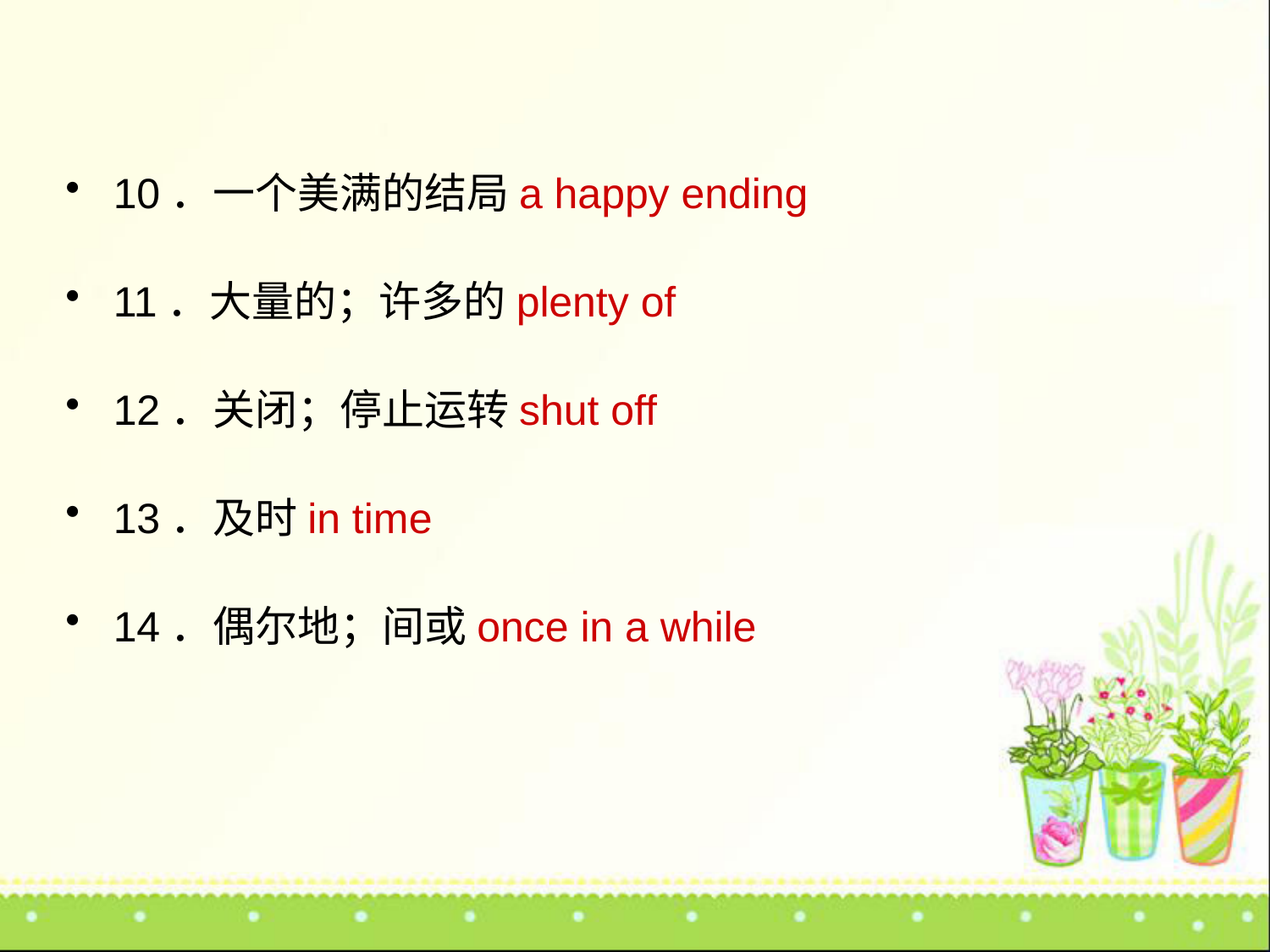

10．一个美满的结局a happy ending

11．大量的；许多的plenty of

12．关闭；停止运转shut off

13．及时in time

14．偶尔地；间或once in a while